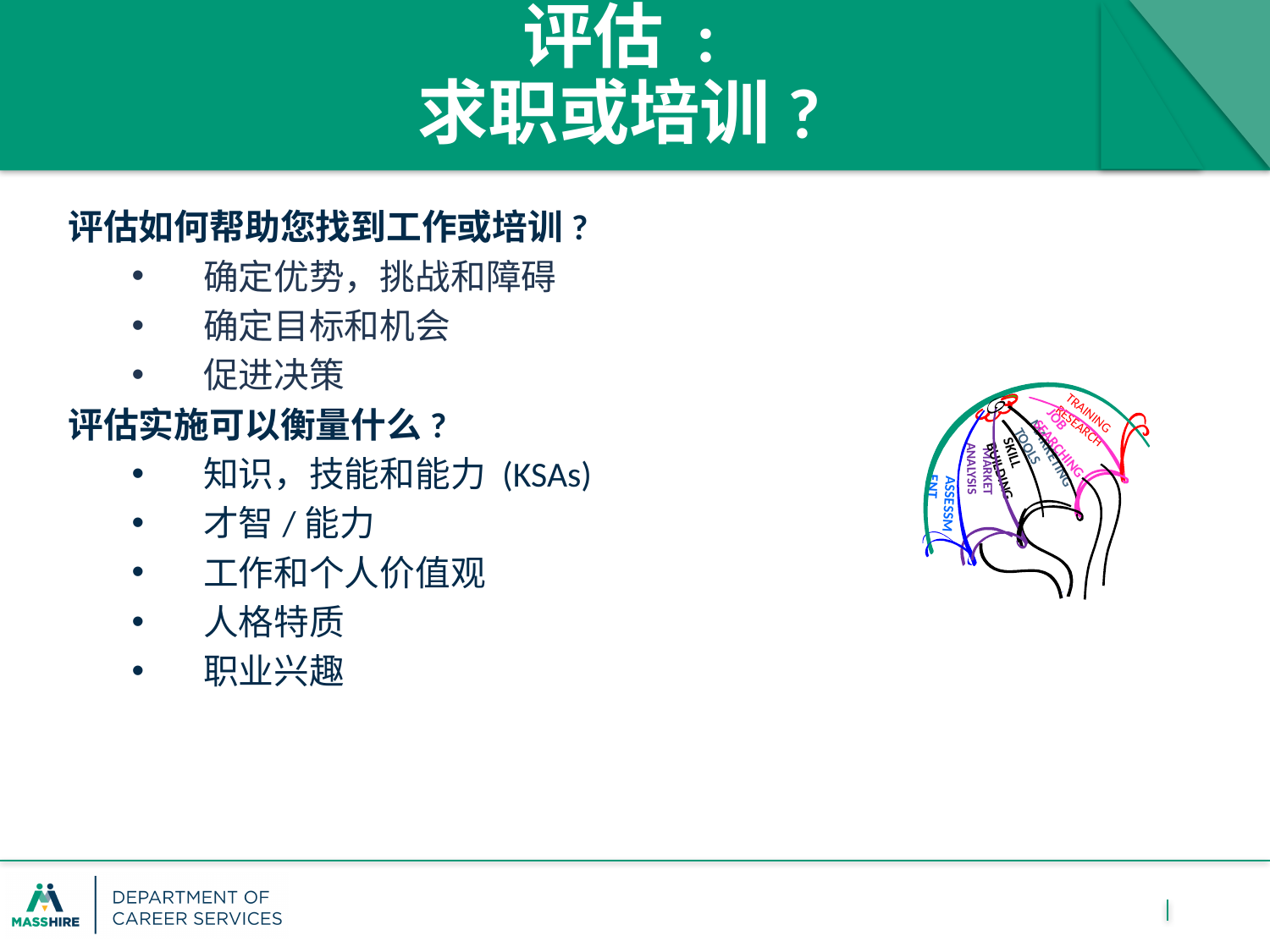

评估 :
求职或培训?
评估如何帮助您找到工作或培训?
确定优势，挑战和障碍
确定目标和机会
促进决策
评估实施可以衡量什么?
知识，技能和能力 (KSAs)
才智/能力
工作和个人价值观
人格特质
职业兴趣

job searching
marketing tools
Training Research
skill building
  market Analysis
Assessment